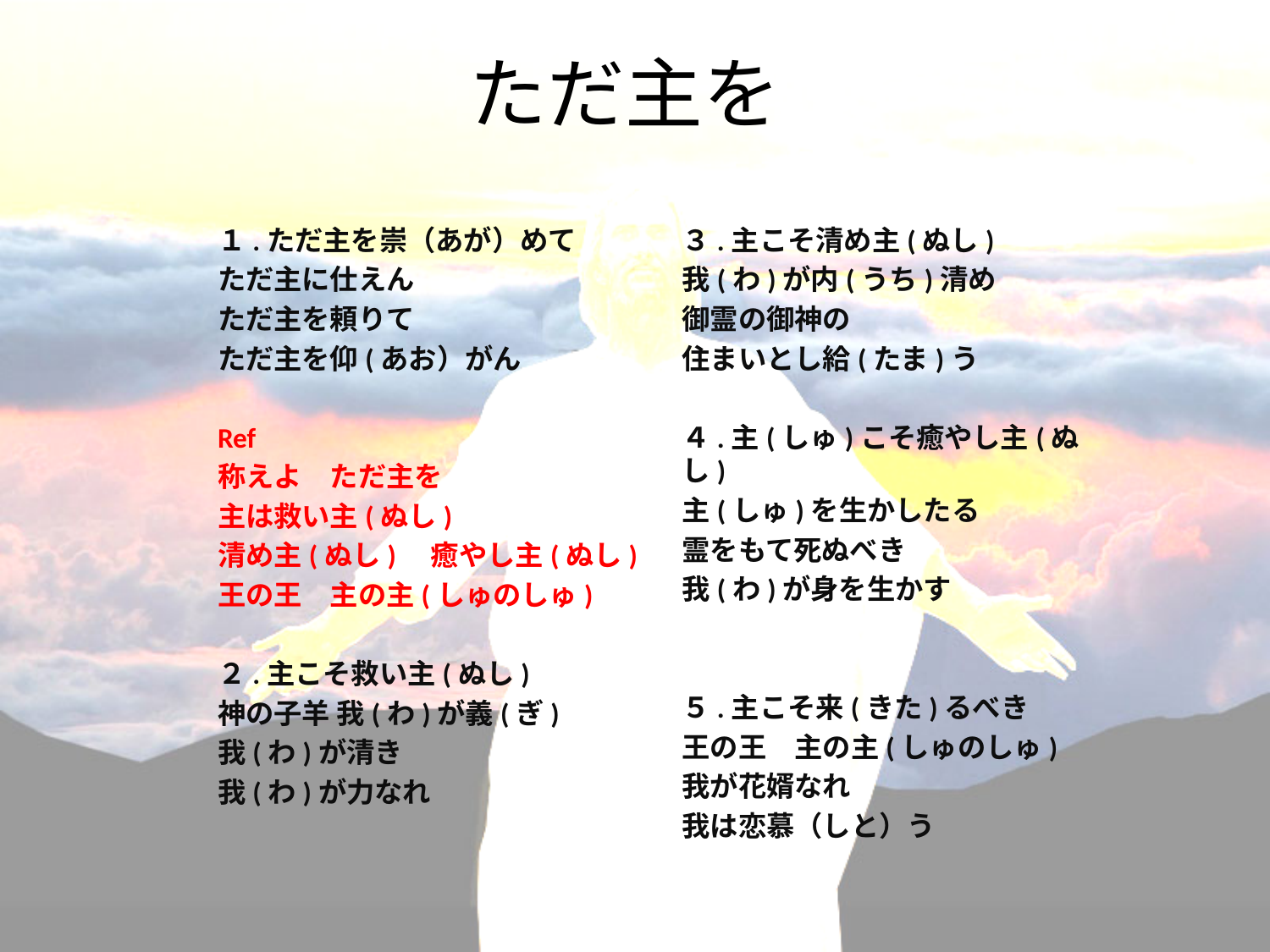

# ただ主を
１.ただ主を崇（あが）めて
ただ主に仕えん
ただ主を頼りて
ただ主を仰(あお）がん

Ref
称えよ　ただ主を
主は救い主(ぬし)
清め主(ぬし)　癒やし主(ぬし)
王の王　主の主(しゅのしゅ)

２.主こそ救い主(ぬし)
神の子羊 我(わ)が義(ぎ)
我(わ)が清き
我(わ)が力なれ

３.主こそ清め主(ぬし)
我(わ)が内(うち)清め
御霊の御神の
住まいとし給(たま)う

４.主(しゅ)こそ癒やし主(ぬし)
主(しゅ)を生かしたる
霊をもて死ぬべき
我(わ)が身を生かす

５.主こそ来(きた)るべき
王の王　主の主(しゅのしゅ)
我が花婿なれ
我は恋慕（しと）う